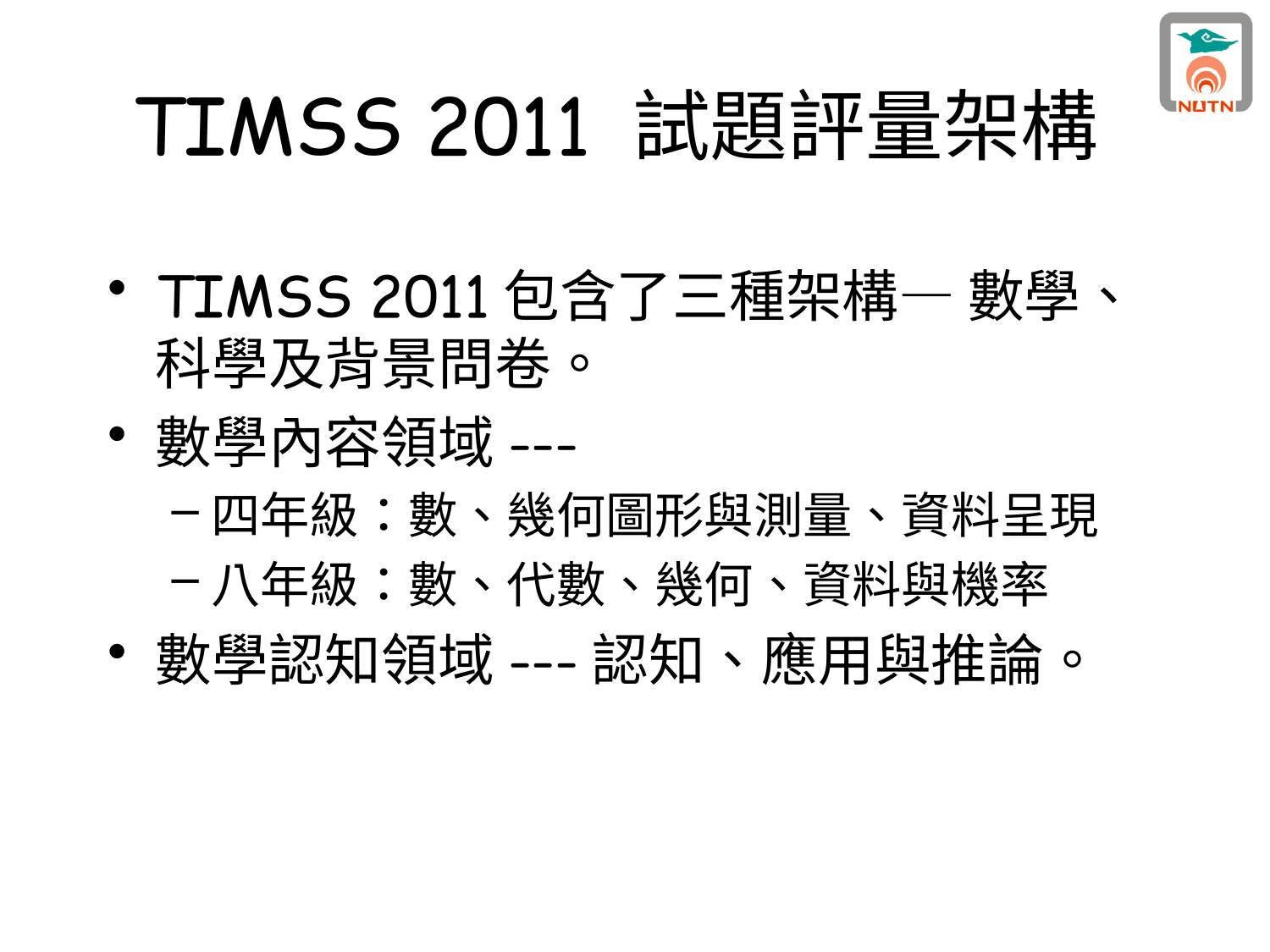

# TIMSS 2011 試題評量架構
TIMSS 2011包含了三種架構— 數學、科學及背景問卷。
數學內容領域---
四年級：數、幾何圖形與測量、資料呈現
八年級：數、代數、幾何、資料與機率
數學認知領域---認知、應用與推論。